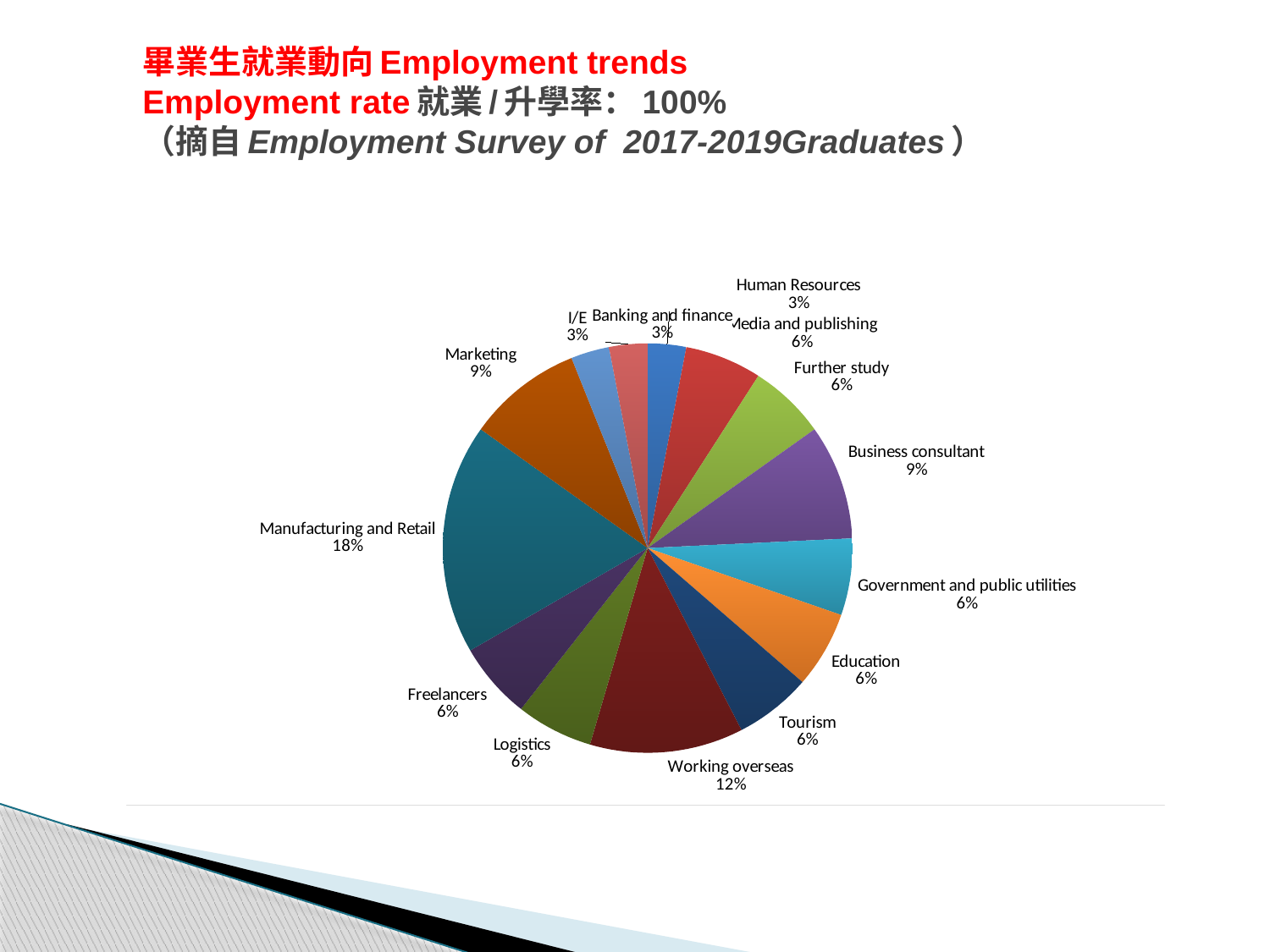

畢業生就業動向Employment trends
Employment rate就業/升學率：100%
（摘自Employment Survey of  2017-2019Graduates）

### Chart

| Category | Total |
|---|---|
| Human Resources | 1.0 |
| Media and publishing | 2.0 |
| Further study | 2.0 |
| Business consultant | 3.0 |
| Government and public utilities | 2.0 |
| Education | 2.0 |
| Tourism | 2.0 |
| Working overseas | 4.0 |
| Logistics | 2.0 |
| Freelancers | 2.0 |
| Manufacturing and Retail | 6.0 |
| Marketing | 3.0 |
| I/E | 1.0 |
| Banking and finance | 1.0 |

### Chart

| Category |
|---|